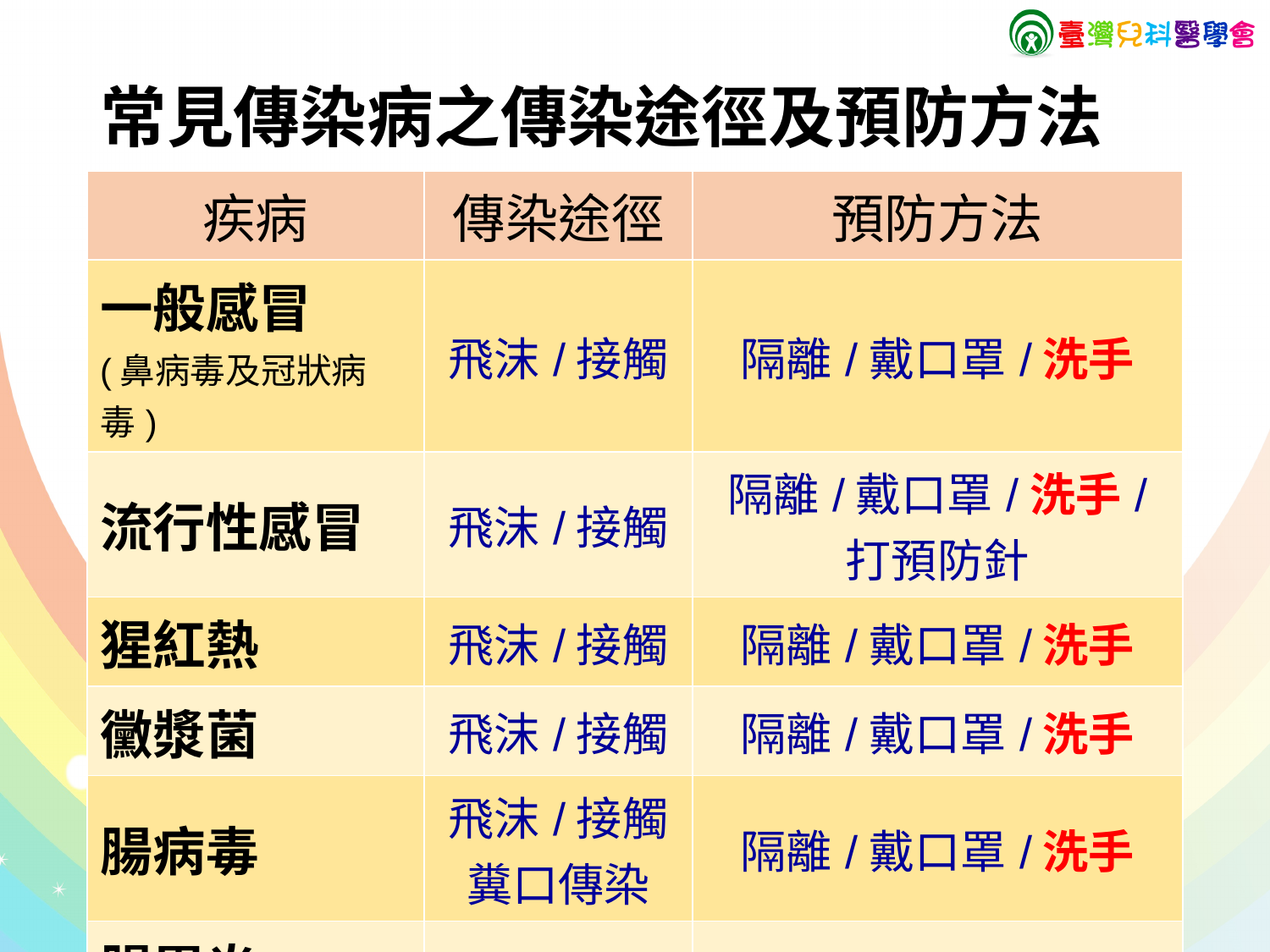

# 常見傳染病之傳染途徑及預防方法
| 疾病 | 傳染途徑 | 預防方法 |
| --- | --- | --- |
| 一般感冒 (鼻病毒及冠狀病毒) | 飛沫/接觸 | 隔離/戴口罩/洗手 |
| 流行性感冒 | 飛沫/接觸 | 隔離/戴口罩/洗手/ 打預防針 |
| 猩紅熱 | 飛沫/接觸 | 隔離/戴口罩/洗手 |
| 黴漿菌 | 飛沫/接觸 | 隔離/戴口罩/洗手 |
| 腸病毒 | 飛沫/接觸 糞口傳染 | 隔離/戴口罩/洗手 |
| 腸胃炎 (輪狀或諾羅病毒等) | 糞口傳染 | 洗手 |

4